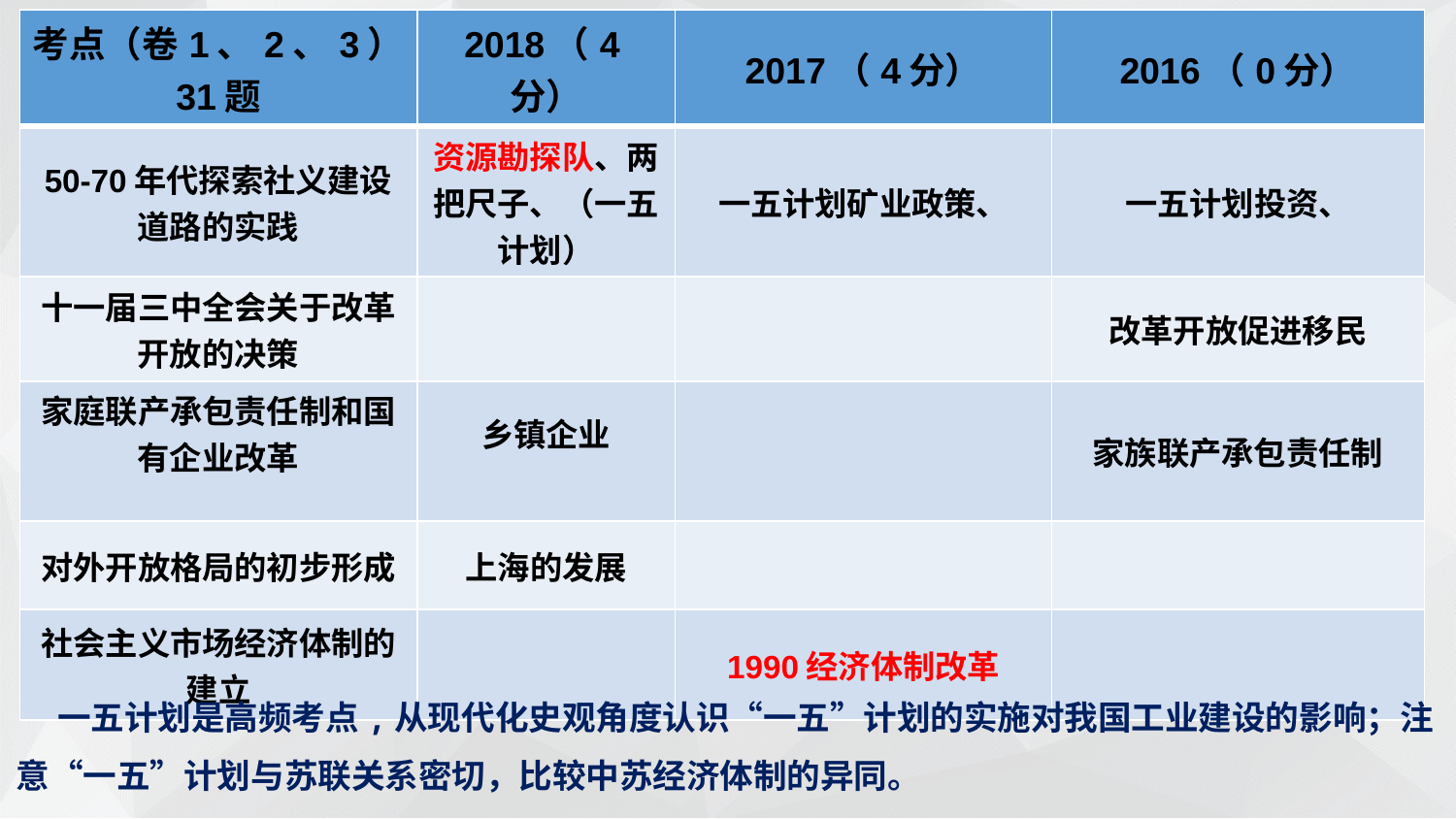

| 考点（卷1、2、3） 31题 | 2018（4分） | 2017（4分） | 2016（0分） |
| --- | --- | --- | --- |
| 50-70年代探索社义建设道路的实践 | 资源勘探队、两把尺子、（一五计划） | 一五计划矿业政策、 | 一五计划投资、 |
| 十一届三中全会关于改革开放的决策 |  |  | 改革开放促进移民 |
| 家庭联产承包责任制和国有企业改革 | 乡镇企业 |  | 家族联产承包责任制 |
| 对外开放格局的初步形成 | 上海的发展 |  |  |
| 社会主义市场经济体制的建立 |  | 1990经济体制改革 |  |
     一五计划是高频考点,从现代化史观角度认识“一五”计划的实施对我国工业建设的影响；注意“一五”计划与苏联关系密切，比较中苏经济体制的异同。